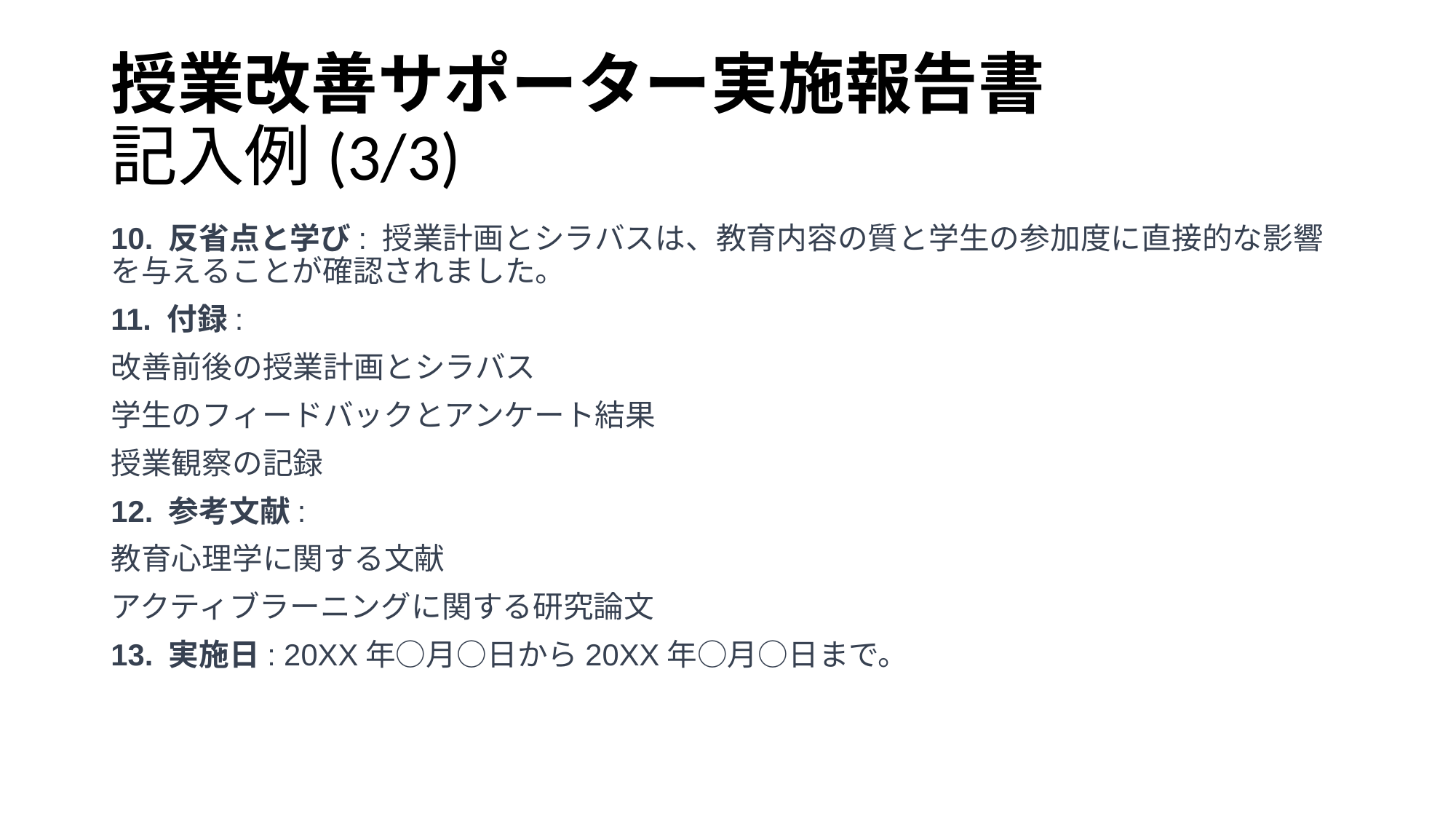

# 授業改善サポーター実施報告書 記入例(3/3)
10. 反省点と学び: 授業計画とシラバスは、教育内容の質と学生の参加度に直接的な影響を与えることが確認されました。
11. 付録:
改善前後の授業計画とシラバス
学生のフィードバックとアンケート結果
授業観察の記録
12. 参考文献:
教育心理学に関する文献
アクティブラーニングに関する研究論文
13. 実施日: 20XX年○月○日から20XX年○月○日まで。